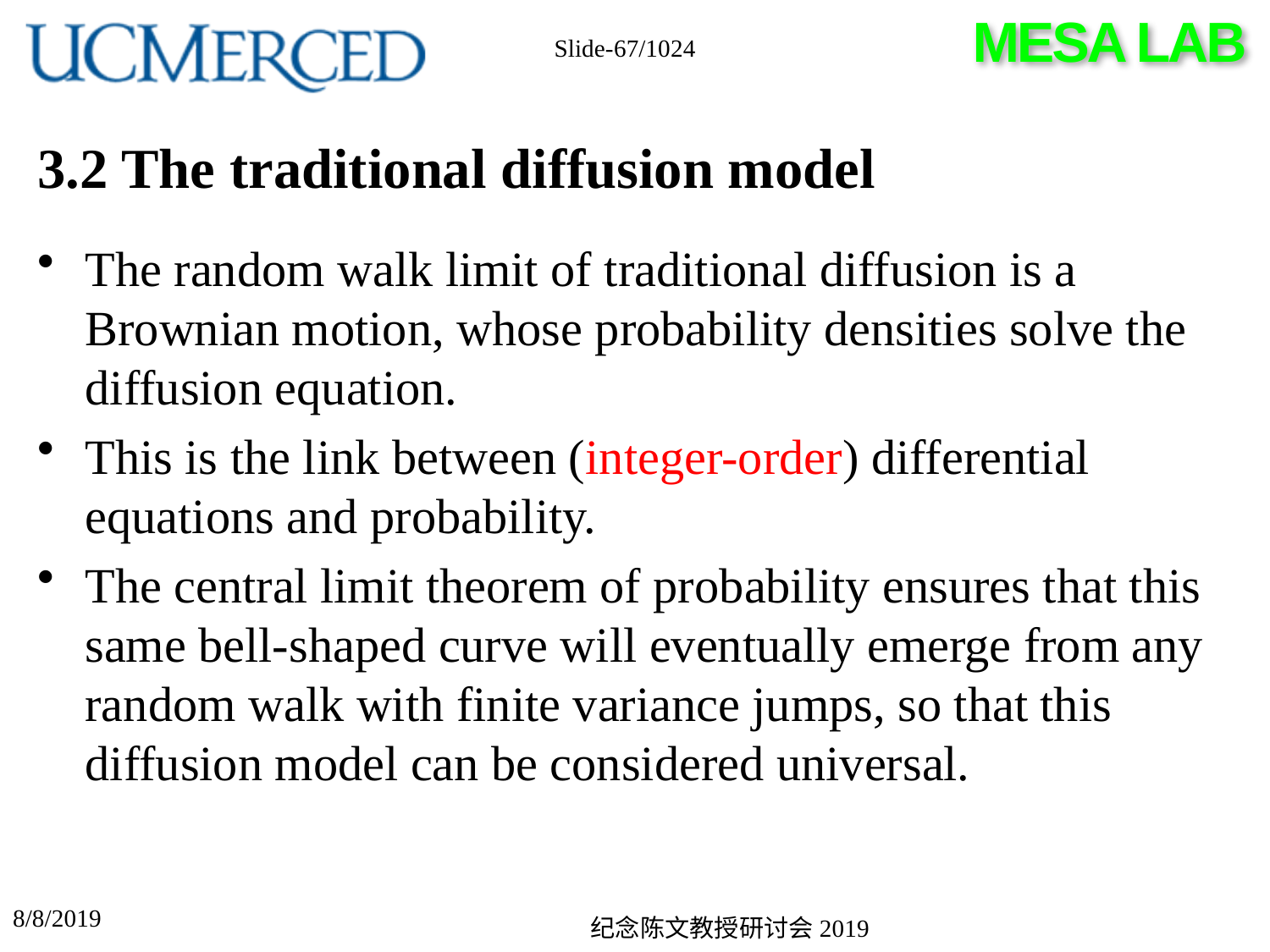

Slide-67/1024
# 3.2 The traditional diffusion model
The random walk limit of traditional diffusion is a Brownian motion, whose probability densities solve the diffusion equation.
This is the link between (integer-order) differential equations and probability.
The central limit theorem of probability ensures that this same bell-shaped curve will eventually emerge from any random walk with finite variance jumps, so that this diffusion model can be considered universal.
8/8/2019
纪念陈文教授研讨会2019